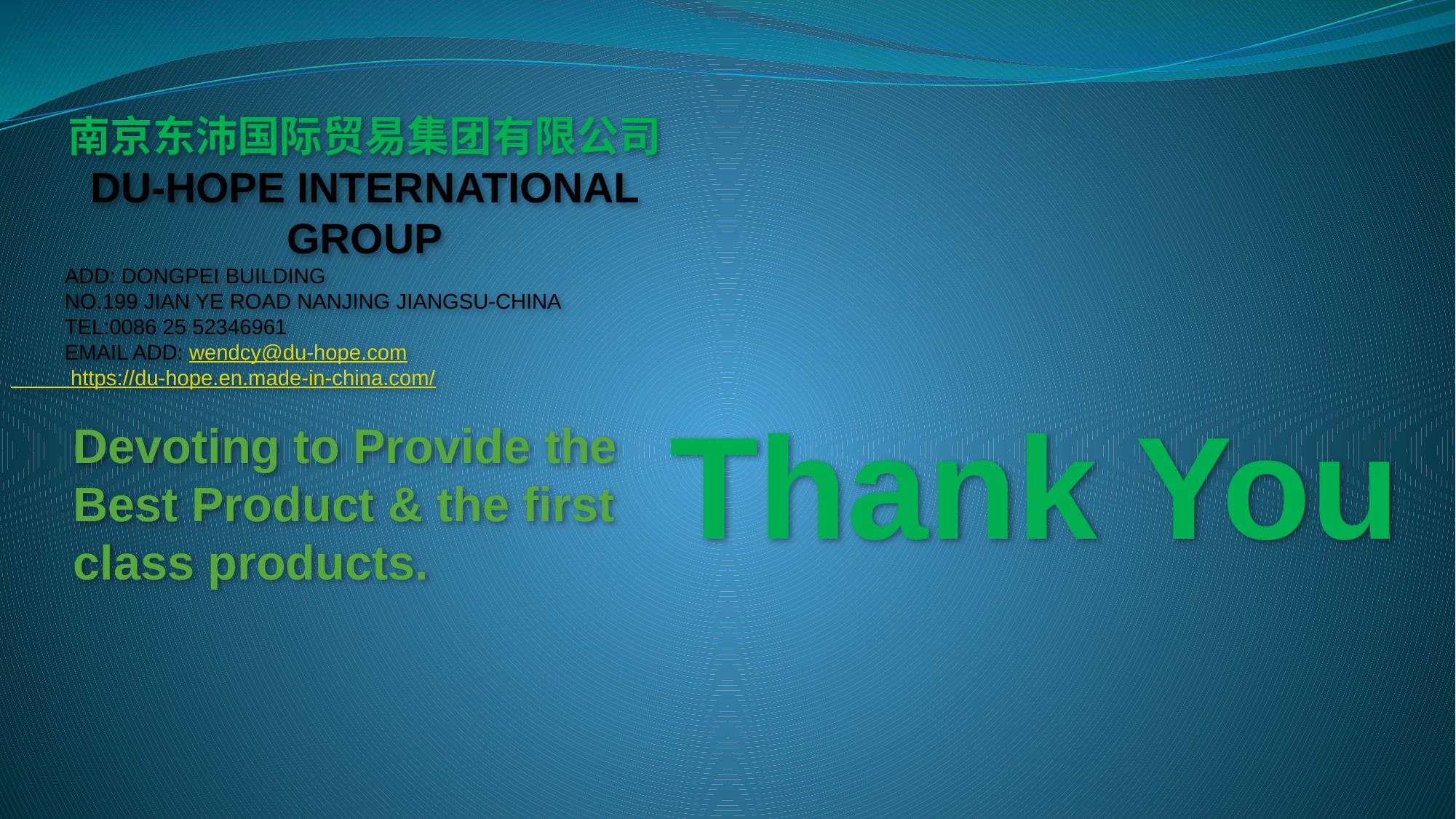

南京东沛国际贸易集团有限公司
DU-HOPE INTERNATIONAL GROUP
         ADD: DONGPEI BUILDING
         NO.199 JIAN YE ROAD NANJING JIANGSU-CHINA
         TEL:0086 25 52346961
         EMAIL ADD: wendcy@du-hope.com
          https://du-hope.en.made-in-china.com/

Thank You
Devoting to Provide the Best Product & the first class products.